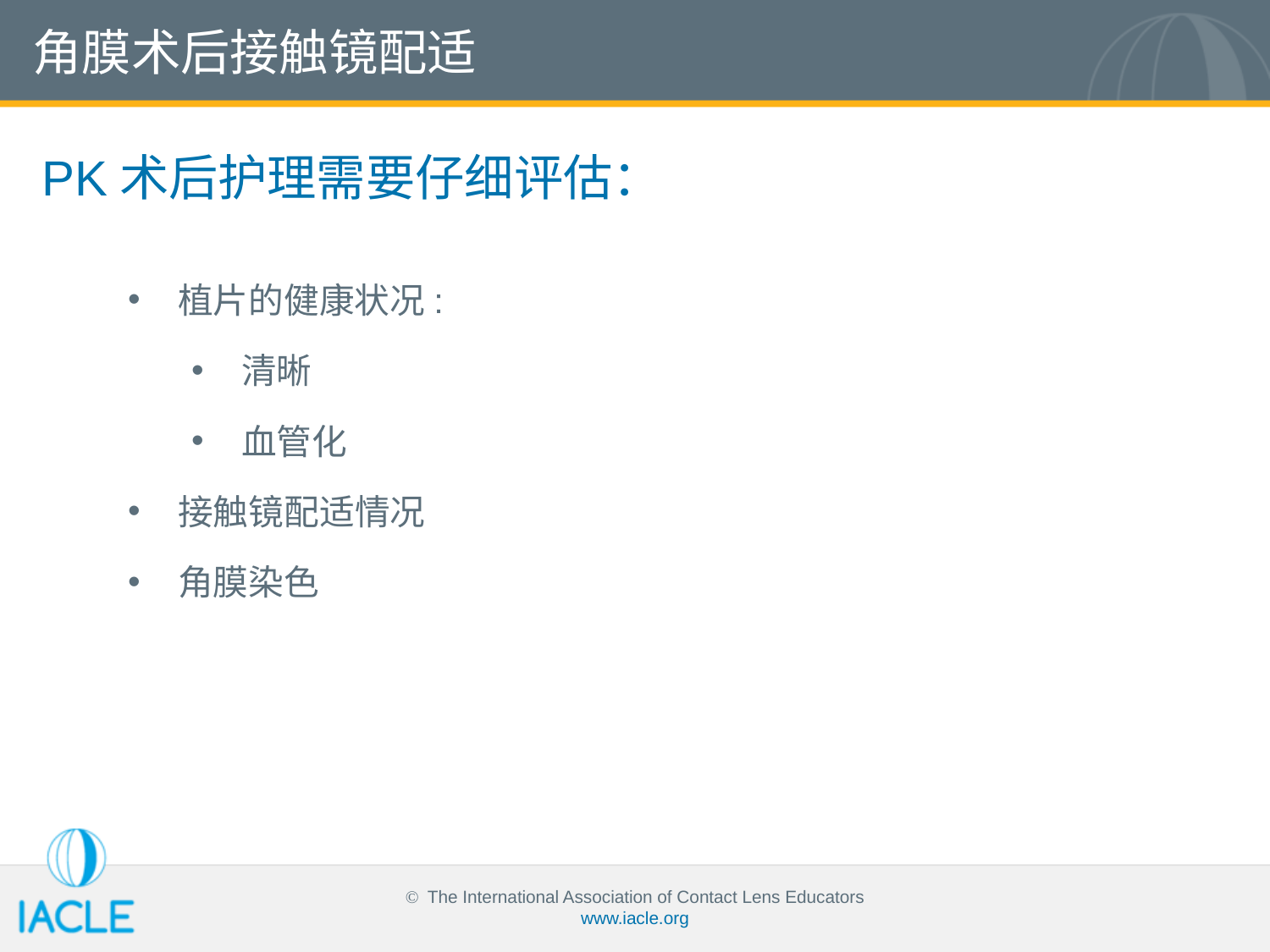

角膜术后接触镜配适
PK术后护理需要仔细评估：
植片的健康状况:
清晰
血管化
接触镜配适情况
角膜染色